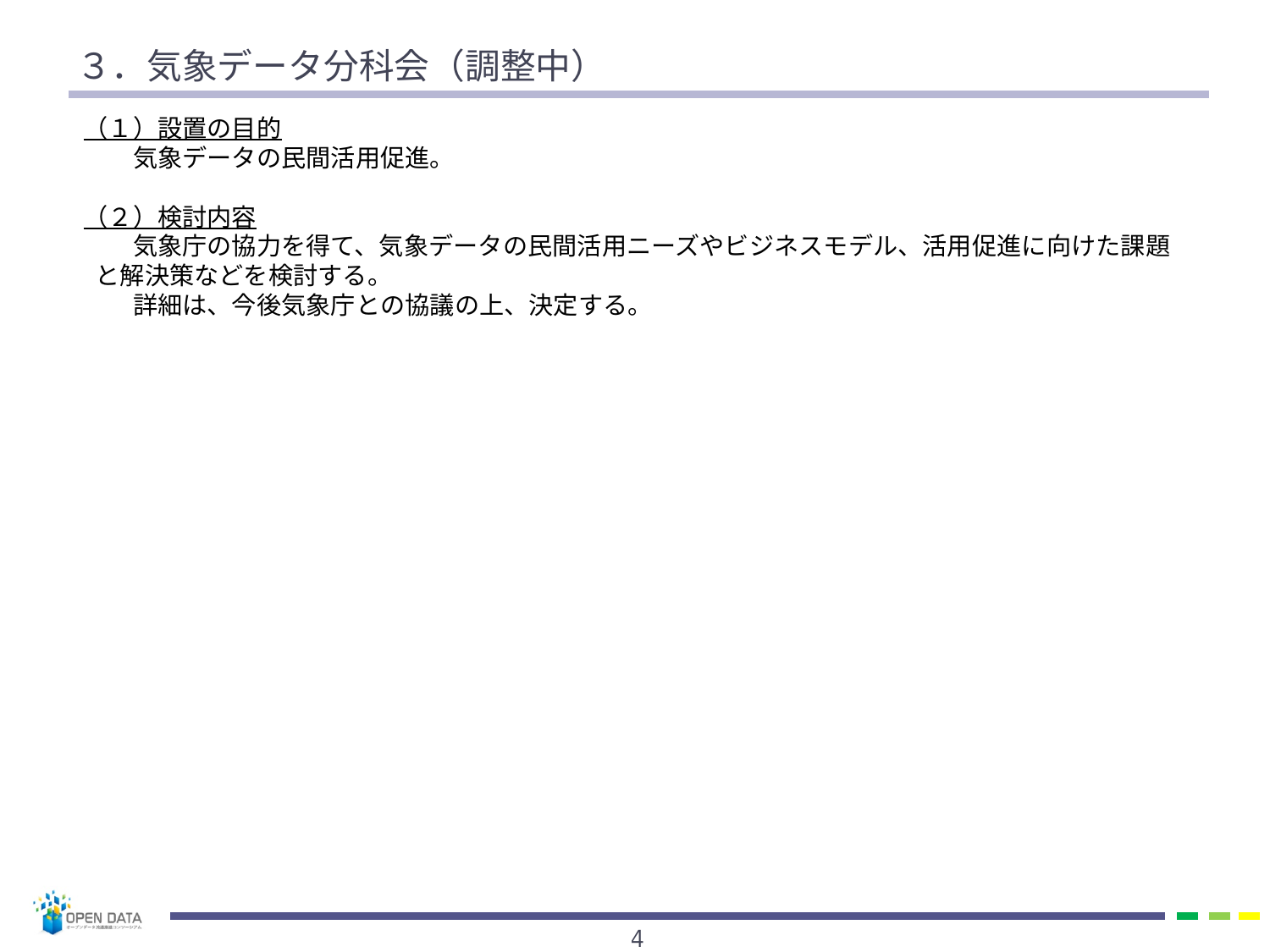

# ３．気象データ分科会（調整中）
（１）設置の目的
　　気象データの民間活用促進。

（２）検討内容
　　気象庁の協力を得て、気象データの民間活用ニーズやビジネスモデル、活用促進に向けた課題と解決策などを検討する。
　　詳細は、今後気象庁との協議の上、決定する。
4